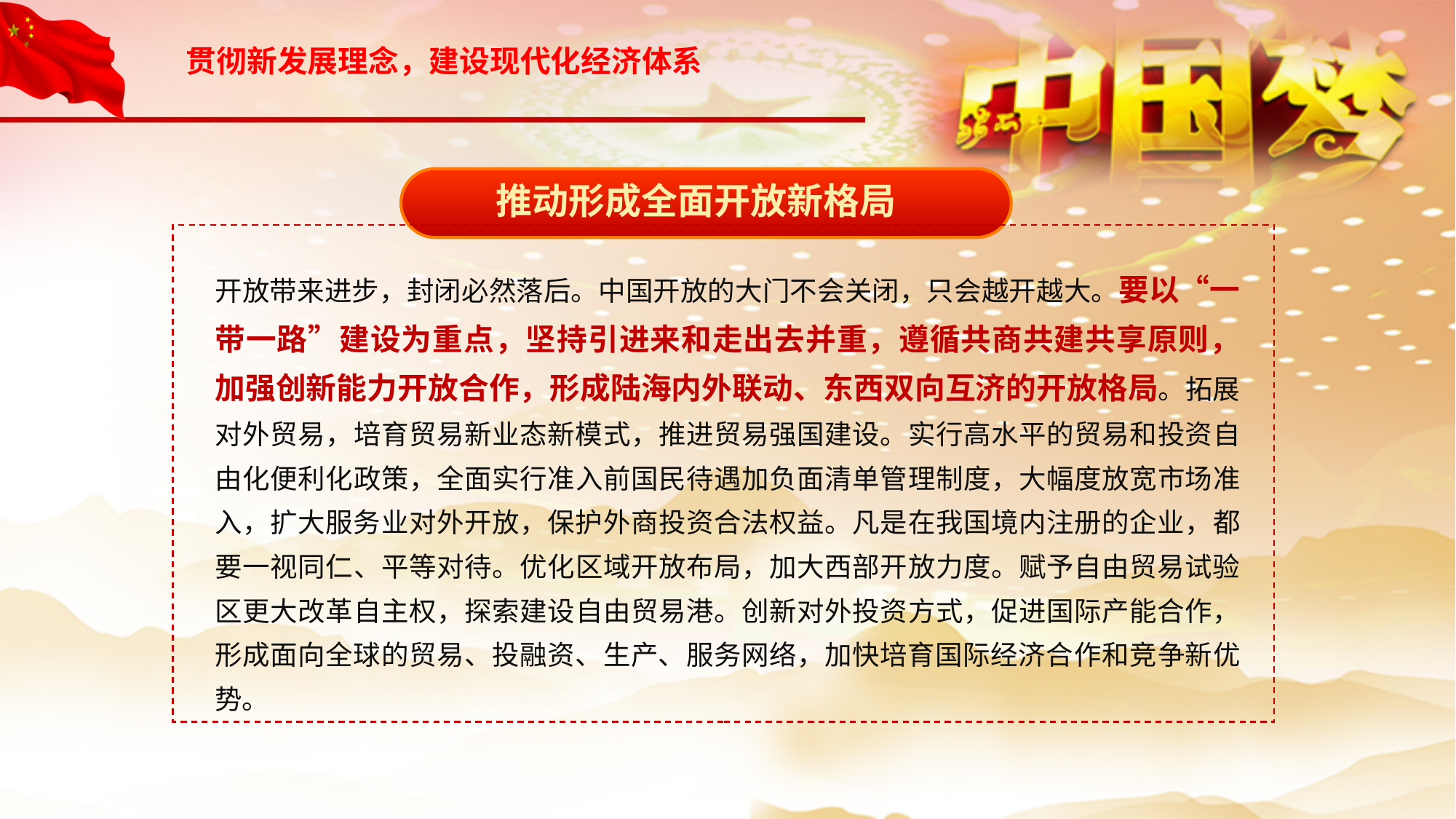

贯彻新发展理念，建设现代化经济体系

推动形成全面开放新格局

开放带来进步，封闭必然落后。中国开放的大门不会关闭，只会越开越大。要以“一带一路”建设为重点，坚持引进来和走出去并重，遵循共商共建共享原则，加强创新能力开放合作，形成陆海内外联动、东西双向互济的开放格局。拓展对外贸易，培育贸易新业态新模式，推进贸易强国建设。实行高水平的贸易和投资自由化便利化政策，全面实行准入前国民待遇加负面清单管理制度，大幅度放宽市场准入，扩大服务业对外开放，保护外商投资合法权益。凡是在我国境内注册的企业，都要一视同仁、平等对待。优化区域开放布局，加大西部开放力度。赋予自由贸易试验区更大改革自主权，探索建设自由贸易港。创新对外投资方式，促进国际产能合作，形成面向全球的贸易、投融资、生产、服务网络，加快培育国际经济合作和竞争新优势。